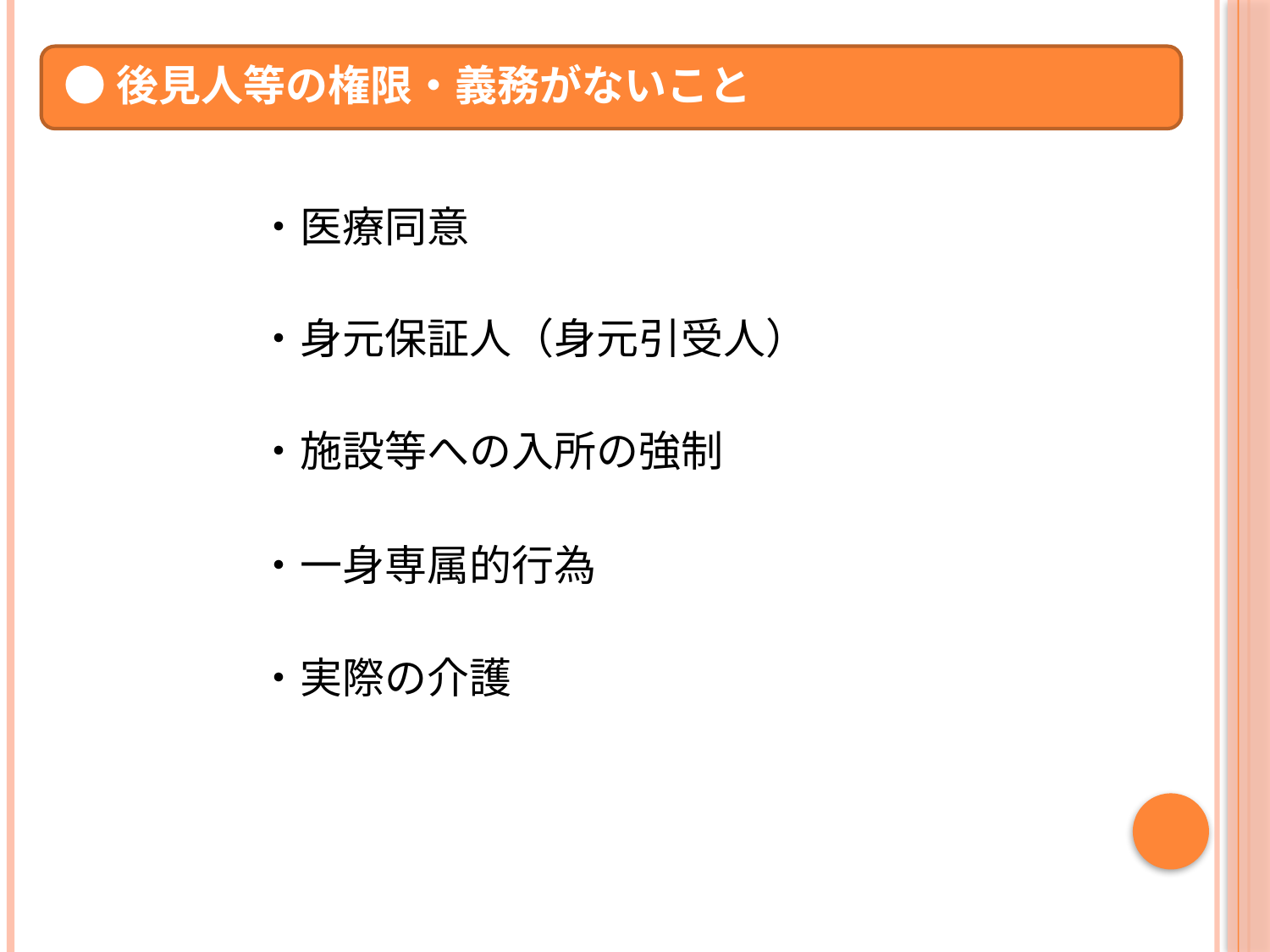

●後見人等の権限・義務がないこと

・医療同意

・身元保証人（身元引受人）
・施設等への入所の強制
・一身専属的行為
・実際の介護